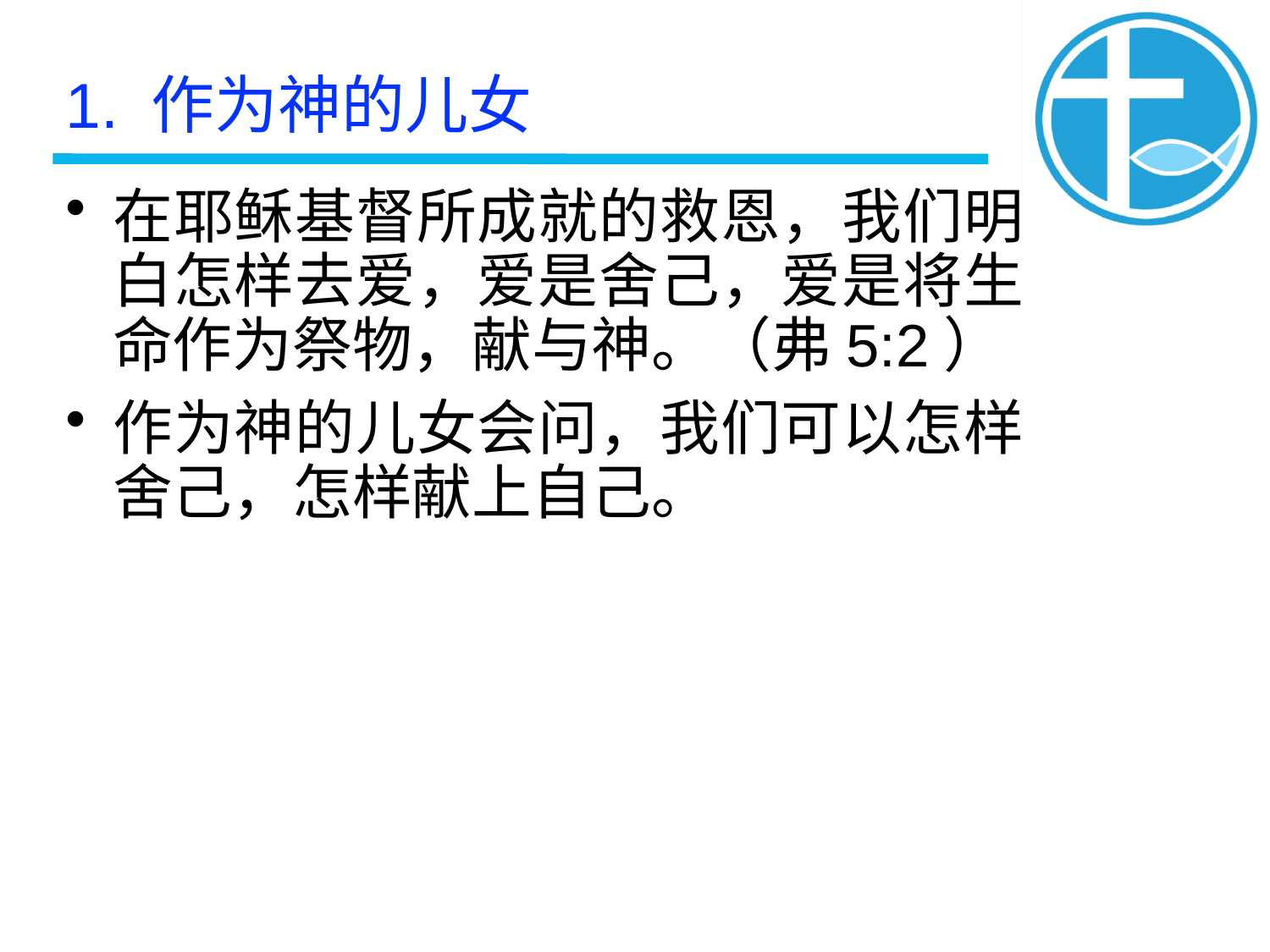

1. 作为神的儿女
在耶稣基督所成就的救恩，我们明白怎样去爱，爱是舍己，爱是将生命作为祭物，献与神。（弗5:2）
作为神的儿女会问，我们可以怎样舍己，怎样献上自己。